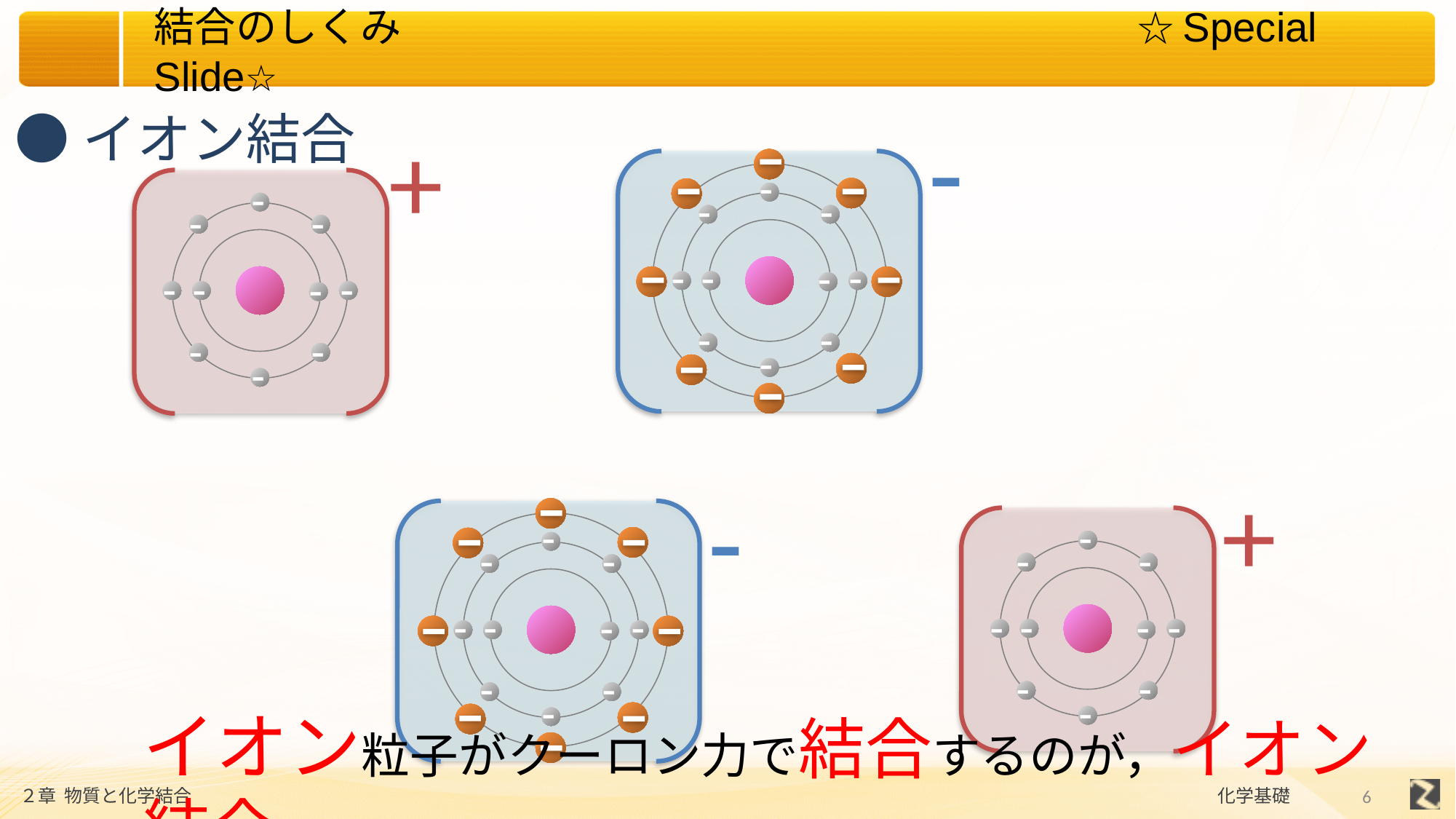

+

‐
‐
‐

‐
‐
‐
‐

‐
‐
‐

‐

‐

‐
‐

‐
‐
‐
‐

‐
‐
‐

‐

‐

‐
‐

‐
‐
‐
‐

‐
‐
‐

●イオン結合
+

‐
‐
‐

‐
‐
‐
‐

‐
‐
‐

+

‐
‐
‐

‐
‐
‐
‐

‐
‐
‐

‐

‐

‐
‐

‐
‐
‐
‐

‐
‐
‐

+

‐
‐
‐

‐
‐
‐
‐

‐
‐
‐

‐

‐

‐
‐

‐
‐
‐
‐

‐
‐
‐

イオン粒子がクーロン力で結合するのが，イオン結合